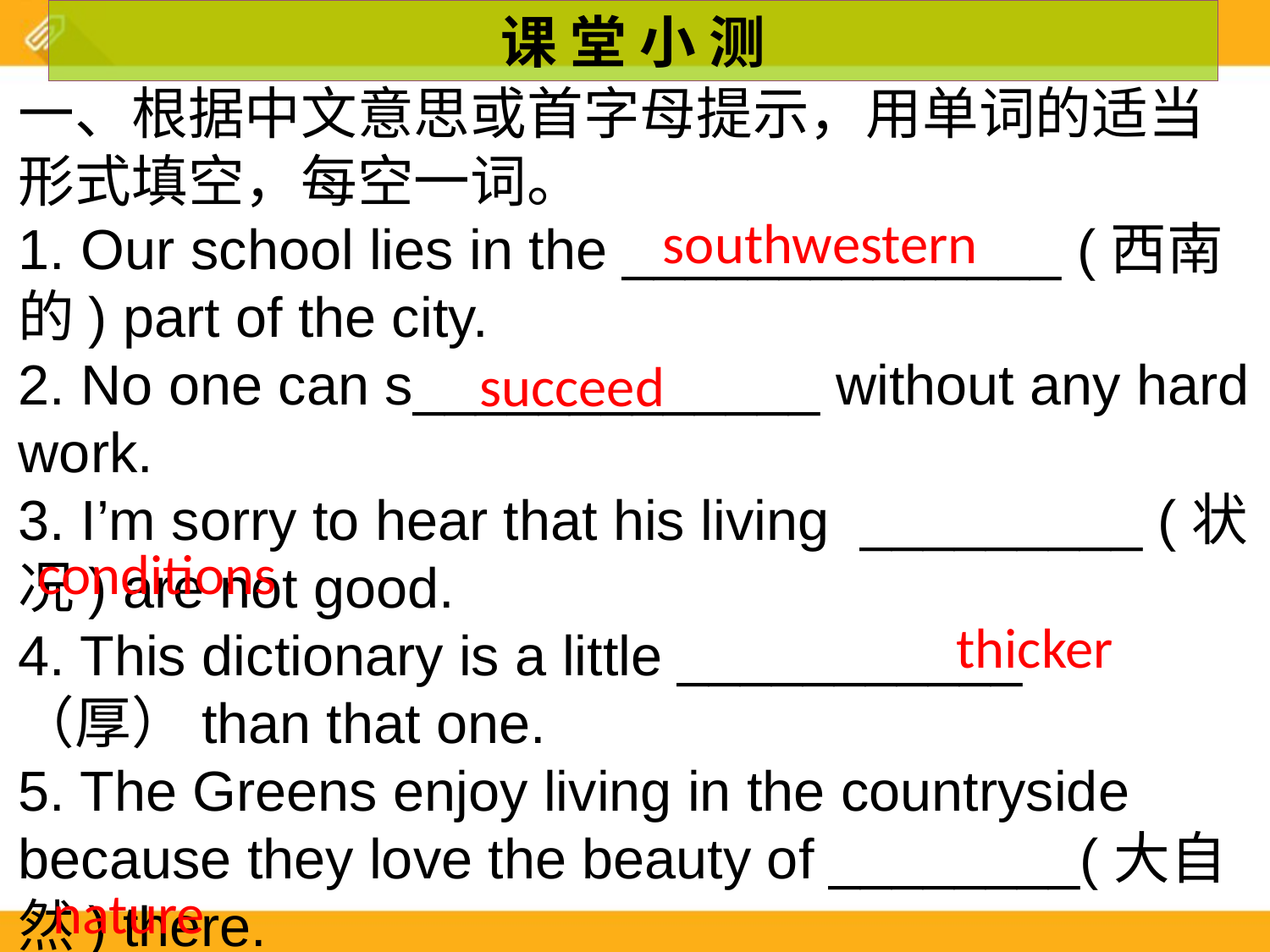

课 堂 小 测
一、根据中文意思或首字母提示，用单词的适当形式填空，每空一词。
1. Our school lies in the ______________ (西南的) part of the city.
2. No one can s_____________ without any hard work.
3. I’m sorry to hear that his living  _________ (状况) are not good.
4. This dictionary is a little ___________ （厚）than that one.
5. The Greens enjoy living in the countryside because they love the beauty of ________(大自然) there.
southwestern
succeed
conditions
thicker
nature